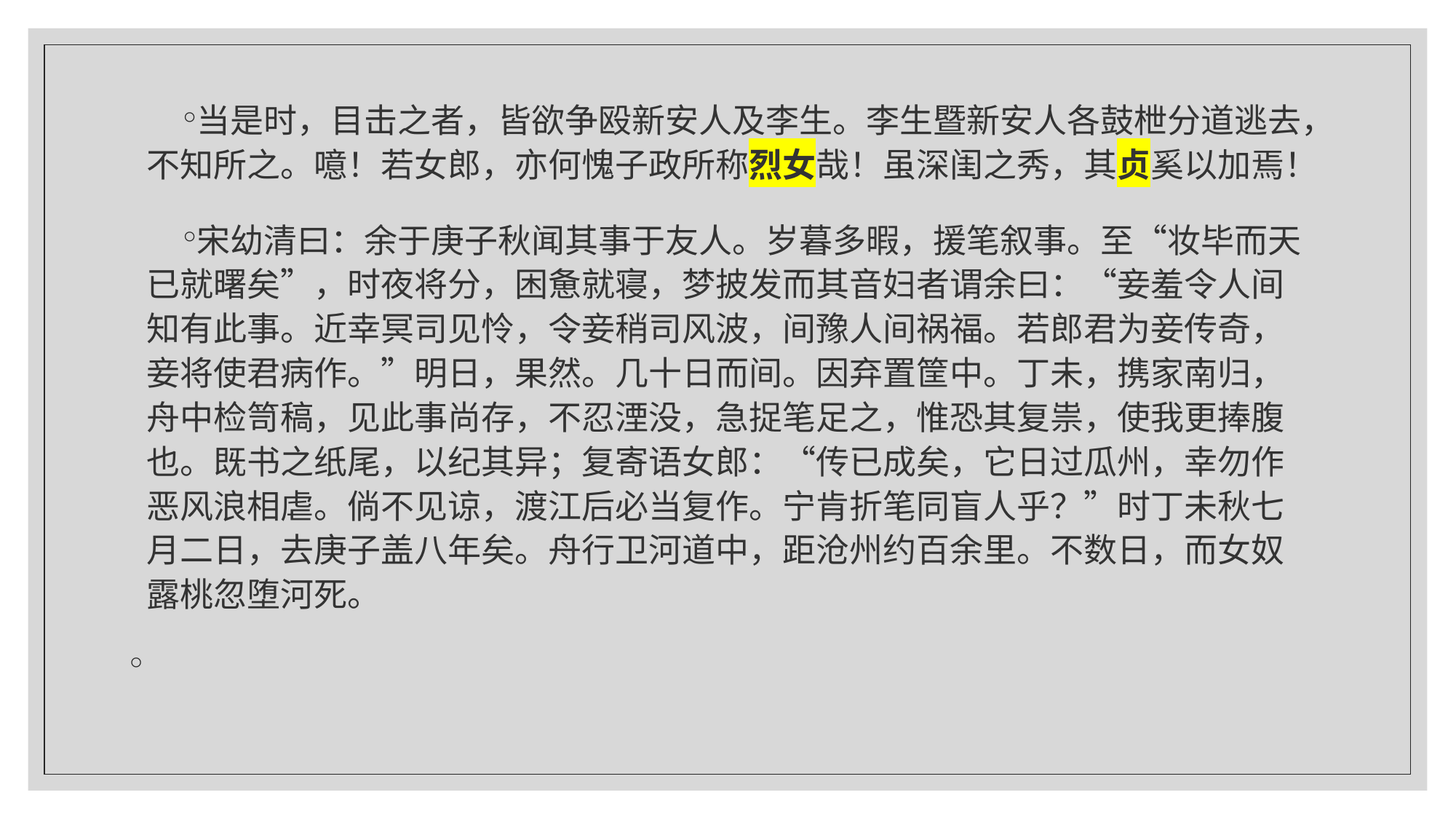

当是时，目击之者，皆欲争殴新安人及李生。李生暨新安人各鼓枻分道逃去，不知所之。噫！若女郎，亦何愧子政所称烈女哉！虽深闺之秀，其贞奚以加焉！
宋幼清曰：余于庚子秋闻其事于友人。岁暮多暇，援笔叙事。至“妆毕而天已就曙矣”，时夜将分，困惫就寝，梦披发而其音妇者谓余曰：“妾羞令人间知有此事。近幸冥司见怜，令妾稍司风波，间豫人间祸福。若郎君为妾传奇，妾将使君病作。”明日，果然。几十日而间。因弃置筐中。丁未，携家南归，舟中检笥稿，见此事尚存，不忍湮没，急捉笔足之，惟恐其复祟，使我更捧腹也。既书之纸尾，以纪其异；复寄语女郎：“传已成矣，它日过瓜州，幸勿作恶风浪相虐。倘不见谅，渡江后必当复作。宁肯折笔同盲人乎？”时丁未秋七月二日，去庚子盖八年矣。舟行卫河道中，距沧州约百余里。不数日，而女奴露桃忽堕河死。